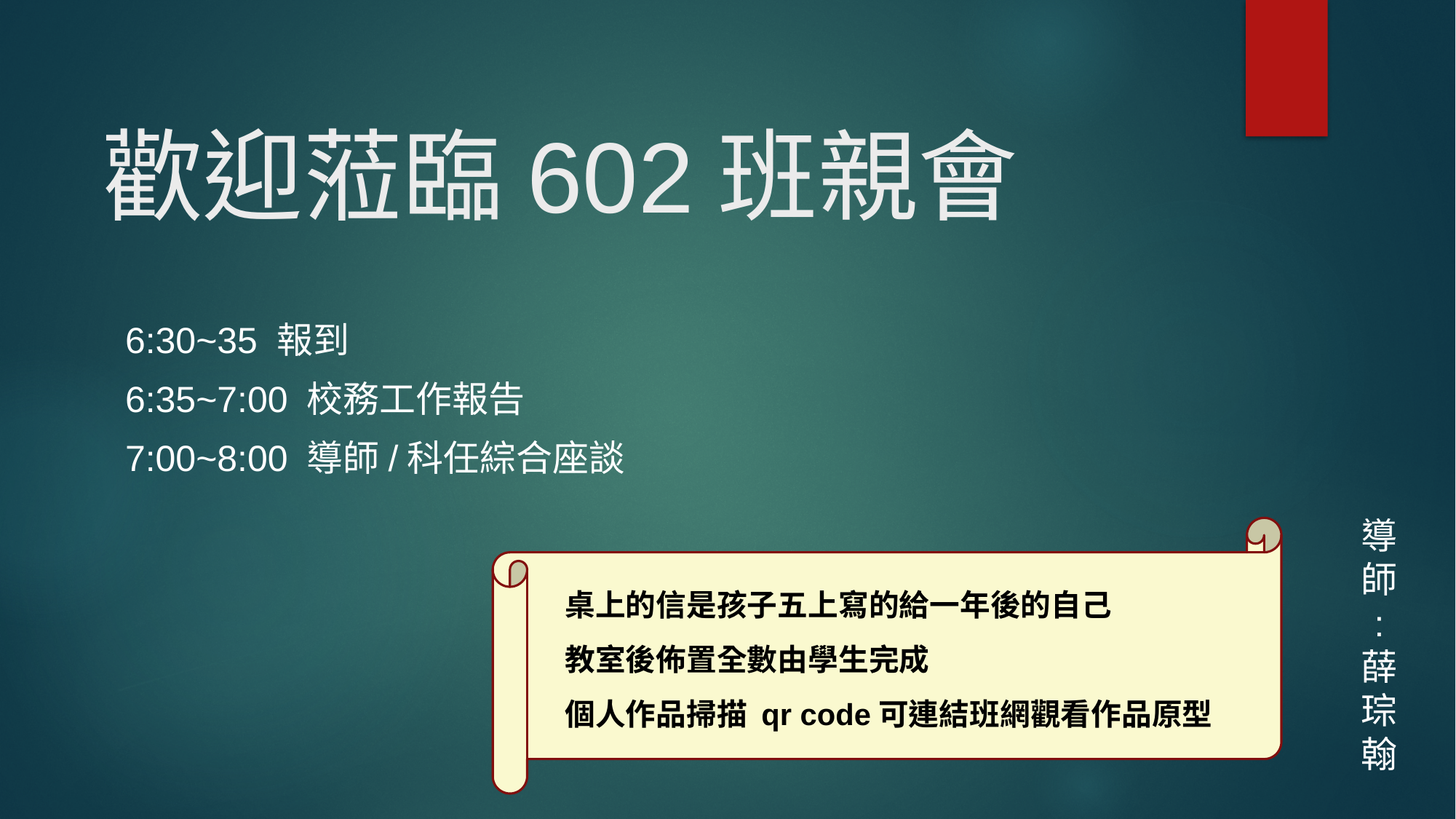

# 歡迎蒞臨602班親會
6:30~35 報到
6:35~7:00 校務工作報告
7:00~8:00 導師/科任綜合座談
導
師
:
薛
琮
翰

桌上的信是孩子五上寫的給一年後的自己
教室後佈置全數由學生完成
個人作品掃描 qr code可連結班網觀看作品原型